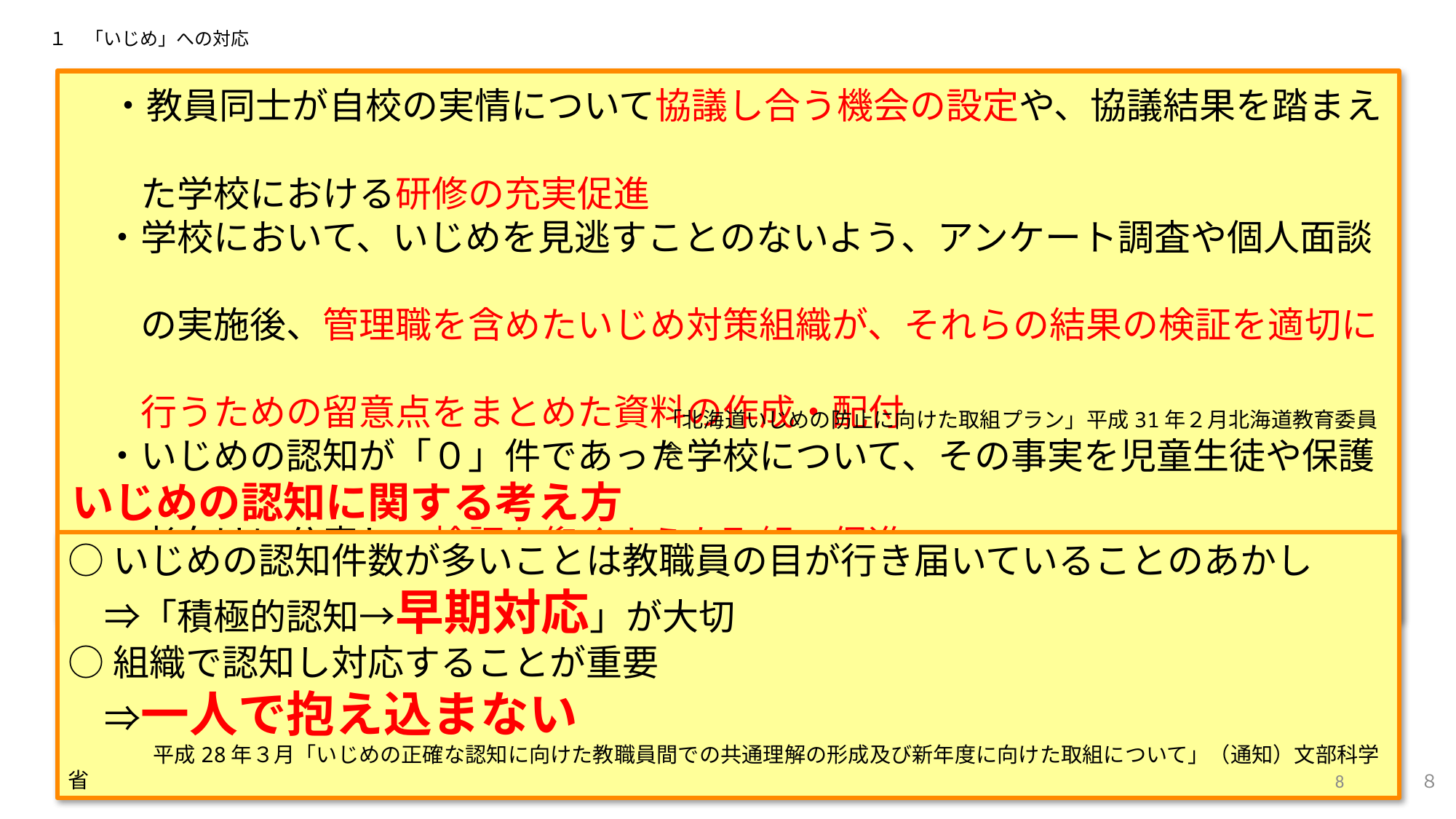

１　「いじめ」への対応
　・教員同士が自校の実情について協議し合う機会の設定や、協議結果を踏まえ
　　た学校における研修の充実促進
　・学校において、いじめを見逃すことのないよう、アンケート調査や個人面談
　　の実施後、管理職を含めたいじめ対策組織が、それらの結果の検証を適切に
　　行うための留意点をまとめた資料の作成・配付
　・いじめの認知が「０」件であった学校について、その事実を児童生徒や保護
　　者向けに公表し、検証を仰ぐような取組の促進

「北海道いじめの防止に向けた取組プラン」平成31年２月北海道教育委員会
いじめの認知に関する考え方
○いじめの認知件数が多いことは教職員の目が行き届いていることのあかし
　⇒「積極的認知→早期対応」が大切
○組織で認知し対応することが重要
　⇒一人で抱え込まない
　　　　平成28年３月「いじめの正確な認知に向けた教職員間での共通理解の形成及び新年度に向けた取組について」（通知）文部科学省
７
8
８